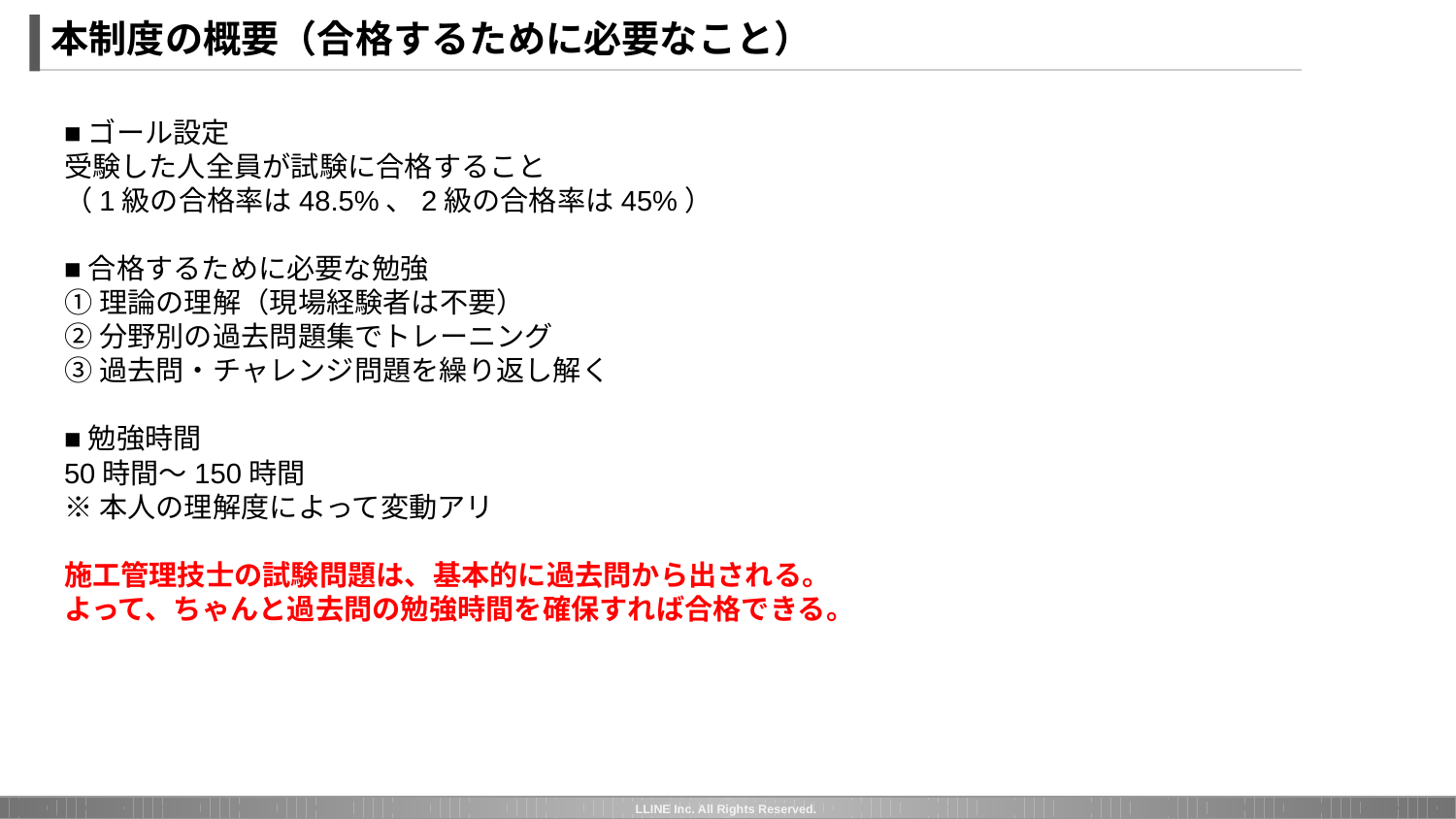

本制度の概要（合格するために必要なこと）
# ■ゴール設定
受験した人全員が試験に合格すること
（1級の合格率は48.5%、2級の合格率は45%）

■合格するために必要な勉強
①理論の理解（現場経験者は不要）
②分野別の過去問題集でトレーニング
③過去問・チャレンジ問題を繰り返し解く

■勉強時間
50時間～150時間
※本人の理解度によって変動アリ

施工管理技士の試験問題は、基本的に過去問から出される。
よって、ちゃんと過去問の勉強時間を確保すれば合格できる。